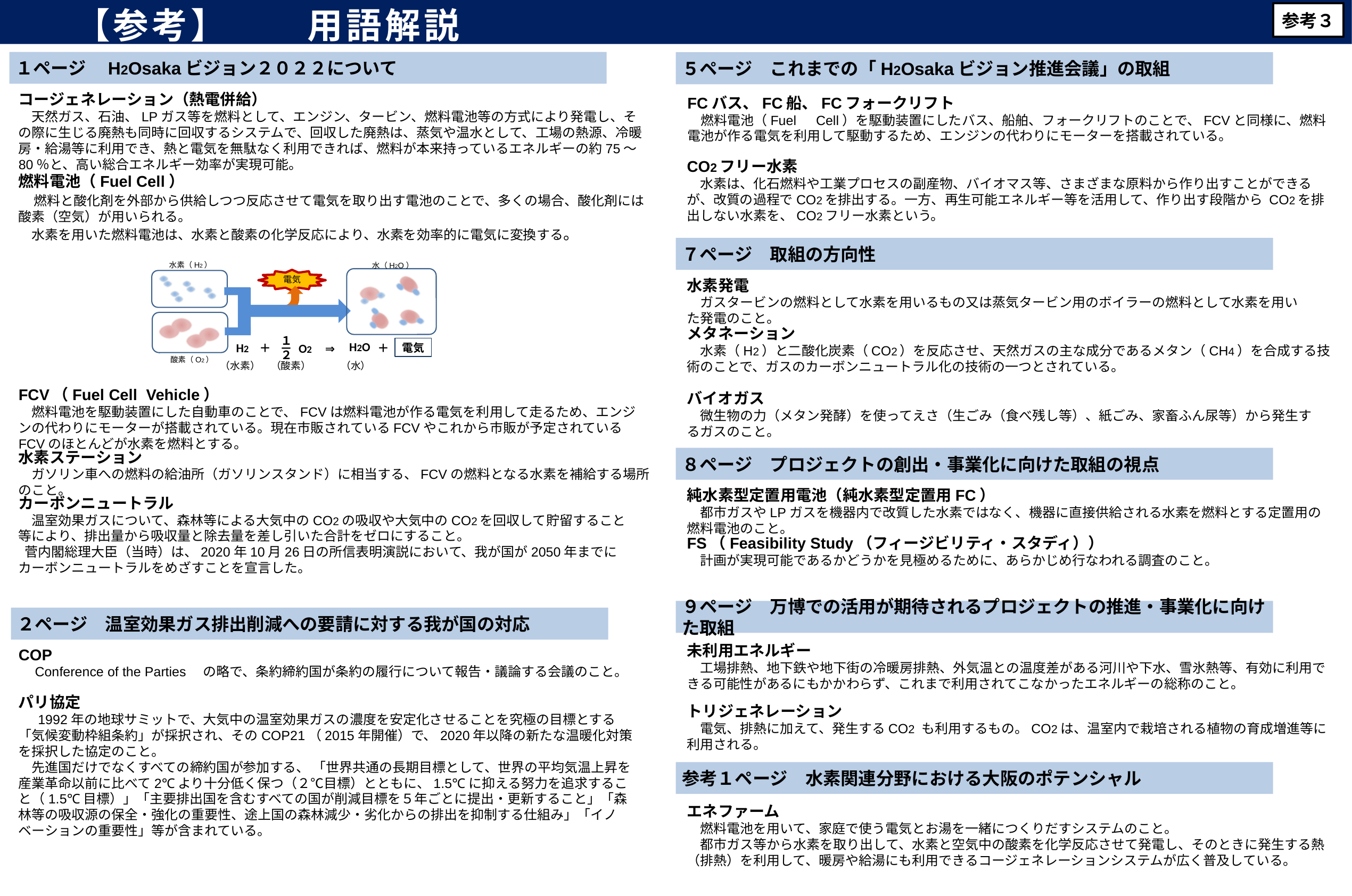

【参考】　　用語解説
参考３
１ページ　H2Osakaビジョン２０２２について
５ページ　これまでの「H2Osakaビジョン推進会議」の取組
コージェネレーション（熱電併給）
　天然ガス、石油、LPガス等を燃料として、エンジン、タービン、燃料電池等の方式により発電し、その際に生じる廃熱も同時に回収するシステムで、回収した廃熱は、蒸気や温水として、工場の熱源、冷暖房・給湯等に利用でき、熱と電気を無駄なく利用できれば、燃料が本来持っているエネルギーの約75～80％と、高い総合エネルギー効率が実現可能。
FCバス、FC船、FCフォークリフト
　燃料電池（Fuel　Cell）を駆動装置にしたバス、船舶、フォークリフトのことで、FCVと同様に、燃料電池が作る電気を利用して駆動するため、エンジンの代わりにモーターを搭載されている。
CO2フリー水素
　水素は、化石燃料や工業プロセスの副産物、バイオマス等、さまざまな原料から作り出すことができるが、改質の過程でCO2を排出する。一方、再生可能エネルギー等を活用して、作り出す段階から CO2を排出しない水素を、CO2フリー水素という。
燃料電池（Fuel Cell）
　燃料と酸化剤を外部から供給しつつ反応させて電気を取り出す電池のことで、多くの場合、酸化剤には酸素（空気）が用いられる。
　水素を用いた燃料電池は、水素と酸素の化学反応により、水素を効率的に電気に変換する。
７ページ　取組の方向性
水素（H2）

水（H2O）

電気

酸素（O2）
１
O2
２
－
H2
＋
電気
H2O
＋
⇒
（水素）
（酸素）
（水）
水素発電
　ガスタービンの燃料として水素を用いるもの又は蒸気タービン用のボイラーの燃料として水素を用いた発電のこと。
メタネーション
　水素（H2）と二酸化炭素（CO2）を反応させ、天然ガスの主な成分であるメタン（CH4）を合成する技術のことで、ガスのカーボンニュートラル化の技術の一つとされている。
FCV（Fuel Cell  Vehicle）
　燃料電池を駆動装置にした自動車のことで、FCVは燃料電池が作る電気を利用して走るため、エンジンの代わりにモーターが搭載されている。現在市販されているFCVやこれから市販が予定されているFCVのほとんどが水素を燃料とする。
バイオガス
　微生物の力（メタン発酵）を使ってえさ（生ごみ（食べ残し等）、紙ごみ、家畜ふん尿等）から発生するガスのこと。
水素ステーション
　ガソリン車への燃料の給油所（ガソリンスタンド）に相当する、FCVの燃料となる水素を補給する場所のこと。
８ページ　プロジェクトの創出・事業化に向けた取組の視点
純水素型定置用電池（純水素型定置用FC）
　都市ガスやLPガスを機器内で改質した水素ではなく、機器に直接供給される水素を燃料とする定置用の燃料電池のこと。
カーボンニュートラル
　温室効果ガスについて、森林等による大気中のCO2の吸収や大気中のCO2を回収して貯留すること等により、排出量から吸収量と除去量を差し引いた合計をゼロにすること。
 菅内閣総理大臣（当時）は、2020年10月26日の所信表明演説において、我が国が2050年までにカーボンニュートラルをめざすことを宣言した。
FS（Feasibility Study（フィージビリティ・スタディ））
　計画が実現可能であるかどうかを見極めるために、あらかじめ行なわれる調査のこと。
９ページ　万博での活用が期待されるプロジェクトの推進・事業化に向けた取組
２ページ　温室効果ガス排出削減への要請に対する我が国の対応
未利用エネルギー
　工場排熱、地下鉄や地下街の冷暖房排熱、外気温との温度差がある河川や下水、雪氷熱等、有効に利用できる可能性があるにもかかわらず、これまで利用されてこなかったエネルギーの総称のこと。
COP
　Conference of the Parties　の略で、条約締約国が条約の履行について報告・議論する会議のこと。
パリ協定
　 1992年の地球サミットで、大気中の温室効果ガスの濃度を安定化させることを究極の目標とする「気候変動枠組条約」が採択され、そのCOP21（2015年開催）で、2020年以降の新たな温暖化対策を採択した協定のこと。
　先進国だけでなくすべての締約国が参加する、 「世界共通の長期目標として、世界の平均気温上昇を産業革命以前に比べて2℃より十分低く保つ（２℃目標）とともに、1.5℃に抑える努力を追求すること（1.5℃目標）」「主要排出国を含むすべての国が削減目標を５年ごとに提出・更新すること」「森林等の吸収源の保全・強化の重要性、途上国の森林減少・劣化からの排出を抑制する仕組み」「イノベーションの重要性」等が含まれている。
トリジェネレーション
　電気、排熱に加えて、発生するCO2 も利用するもの。CO2は、温室内で栽培される植物の育成増進等に利用される。
参考１ページ　水素関連分野における大阪のポテンシャル
エネファーム
　燃料電池を用いて、家庭で使う電気とお湯を一緒につくりだすシステムのこと。
　都市ガス等から水素を取り出して、水素と空気中の酸素を化学反応させて発電し、そのときに発生する熱（排熱）を利用して、暖房や給湯にも利用できるコージェネレーションシステムが広く普及している。